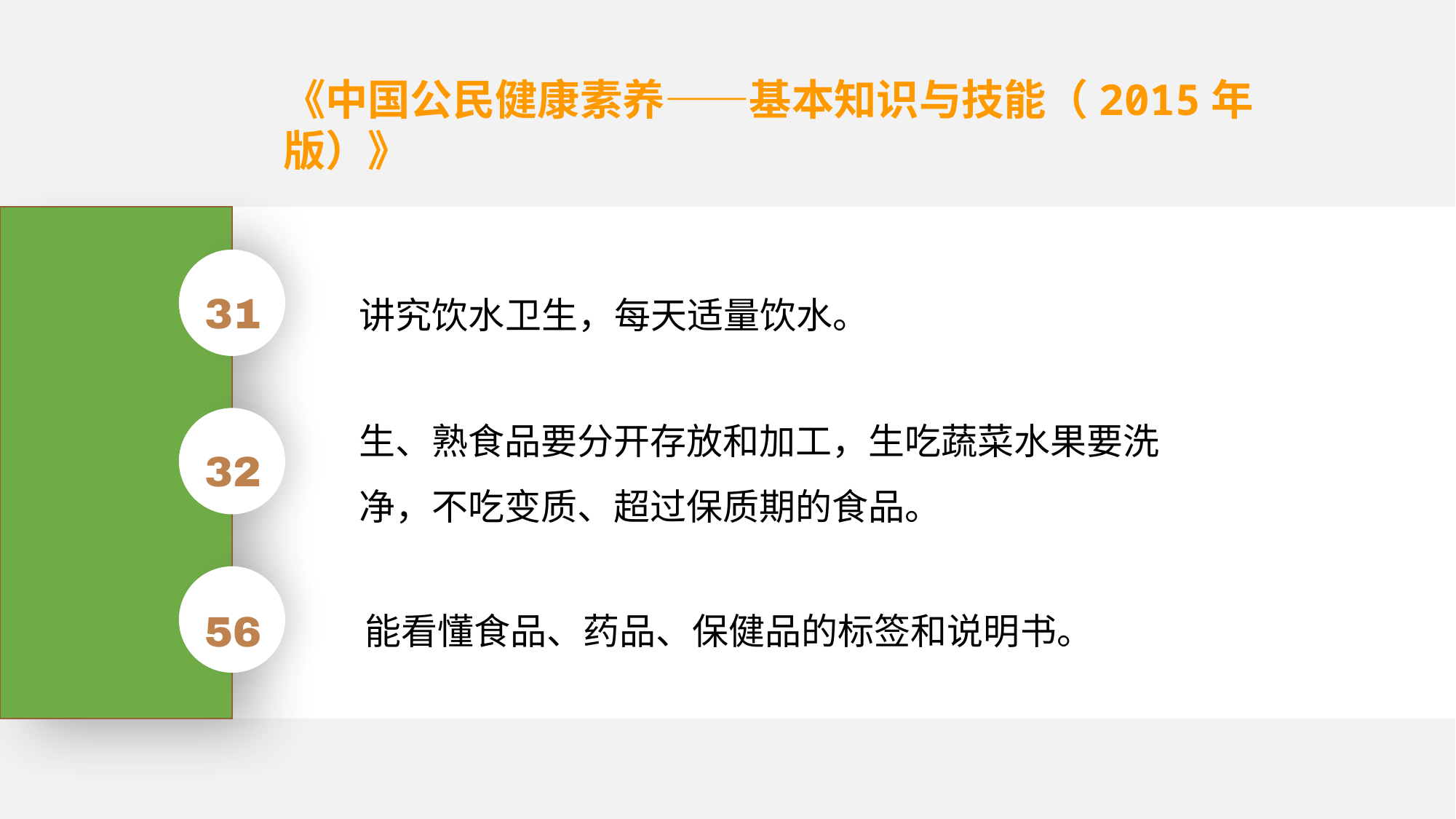

《中国公民健康素养——基本知识与技能（2015年版）》
保持正常体重，避免超重与肥胖。

31

32

56
讲究饮水卫生，每天适量饮水。
生、熟食品要分开存放和加工，生吃蔬菜水果要洗净，不吃变质、超过保质期的食品。
能看懂食品、药品、保健品的标签和说明书。